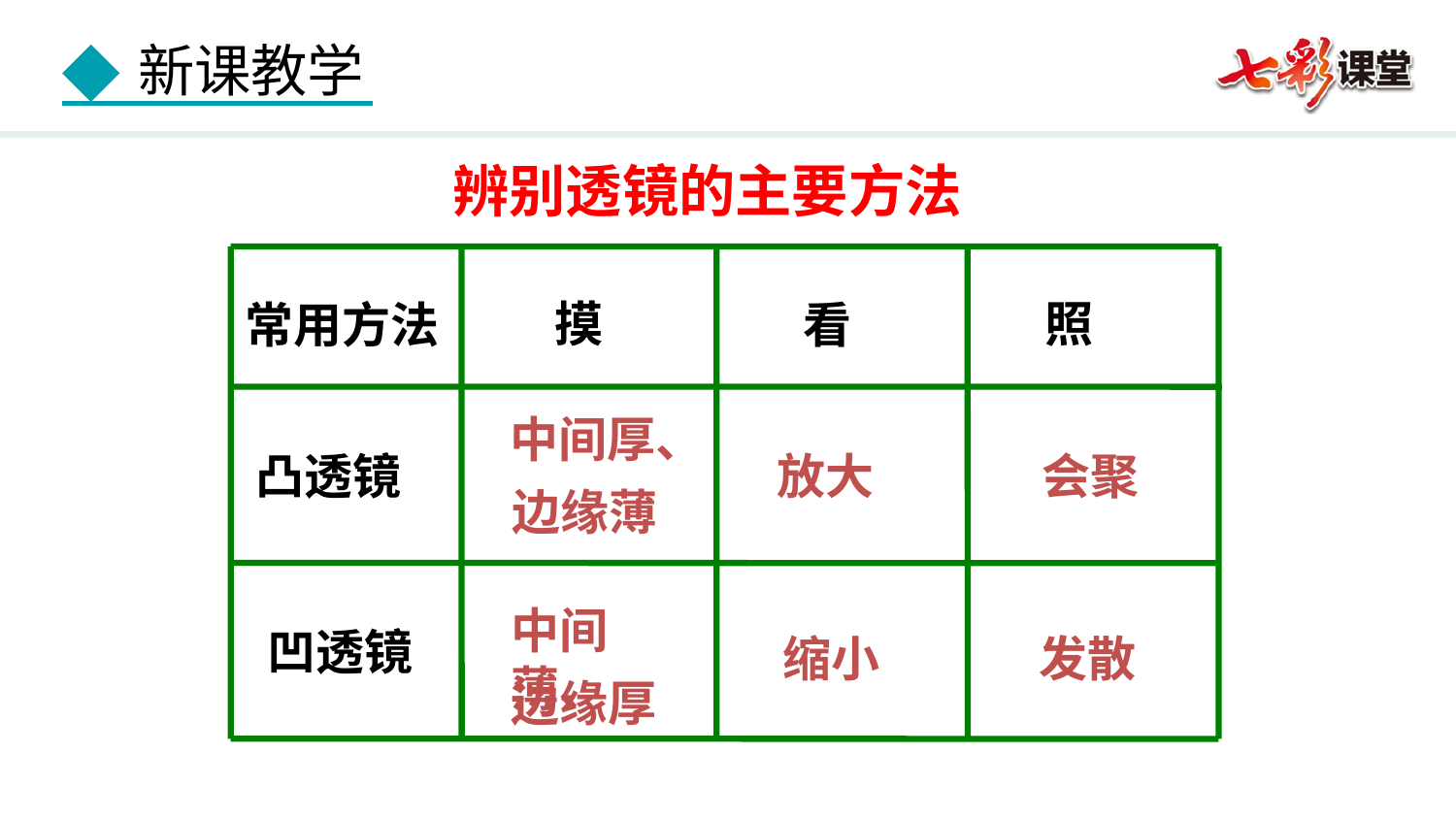

辨别透镜的主要方法

 摸
 照
 看
常用方法
中间厚、
边缘薄
凸透镜
放大
会聚

中间薄、
边缘厚
凹透镜
缩小
发散